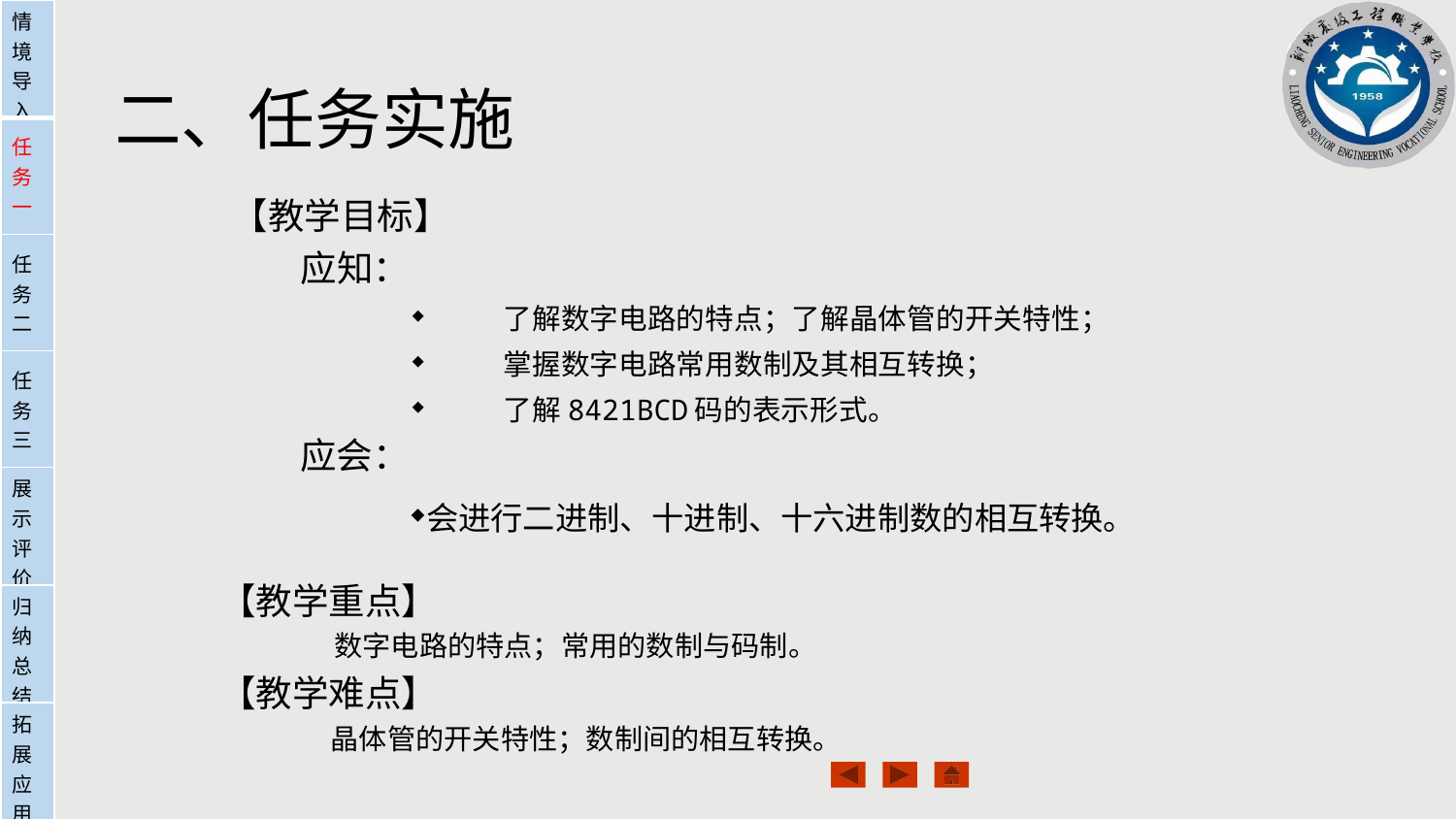

| 情境导入 |
| --- |
| 任务一 |
| 任务二 |
| 任务三 |
| 展示评价 |
| 归纳总结 |
| 拓展应用 |
# 二、任务实施
【教学目标】
   应知：

了解数字电路的特点；了解晶体管的开关特性；
掌握数字电路常用数制及其相互转换；
了解8421BCD码的表示形式。

   应会：

会进行二进制、十进制、十六进制数的相互转换。
【教学重点】
                       数字电路的特点；常用的数制与码制。
【教学难点】
                       晶体管的开关特性；数制间的相互转换。